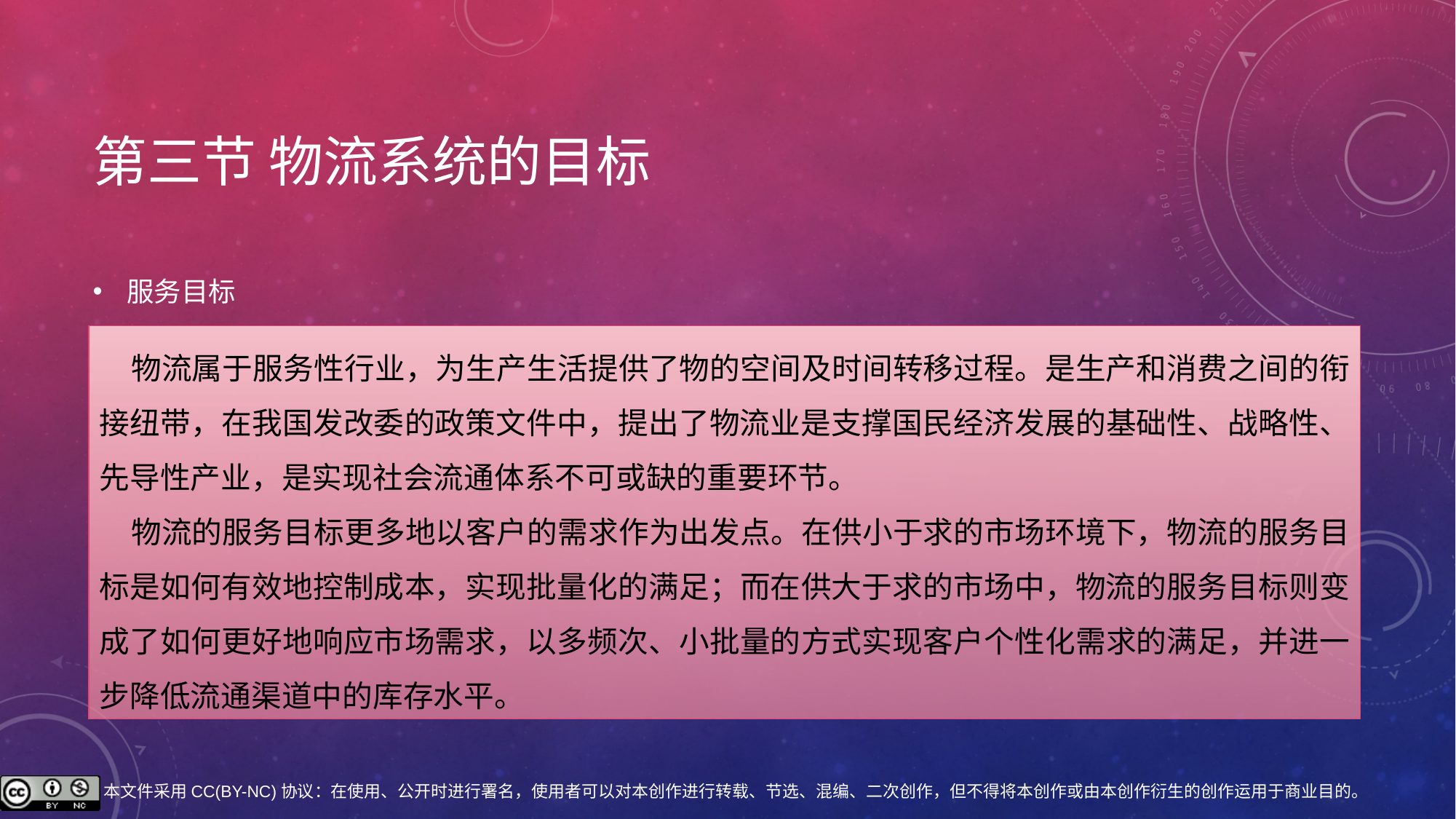

# 第三节 物流系统的目标
服务目标
物流属于服务性行业，为生产生活提供了物的空间及时间转移过程。是生产和消费之间的衔接纽带，在我国发改委的政策文件中，提出了物流业是支撑国民经济发展的基础性、战略性、先导性产业，是实现社会流通体系不可或缺的重要环节。
物流的服务目标更多地以客户的需求作为出发点。在供小于求的市场环境下，物流的服务目标是如何有效地控制成本，实现批量化的满足；而在供大于求的市场中，物流的服务目标则变成了如何更好地响应市场需求，以多频次、小批量的方式实现客户个性化需求的满足，并进一步降低流通渠道中的库存水平。